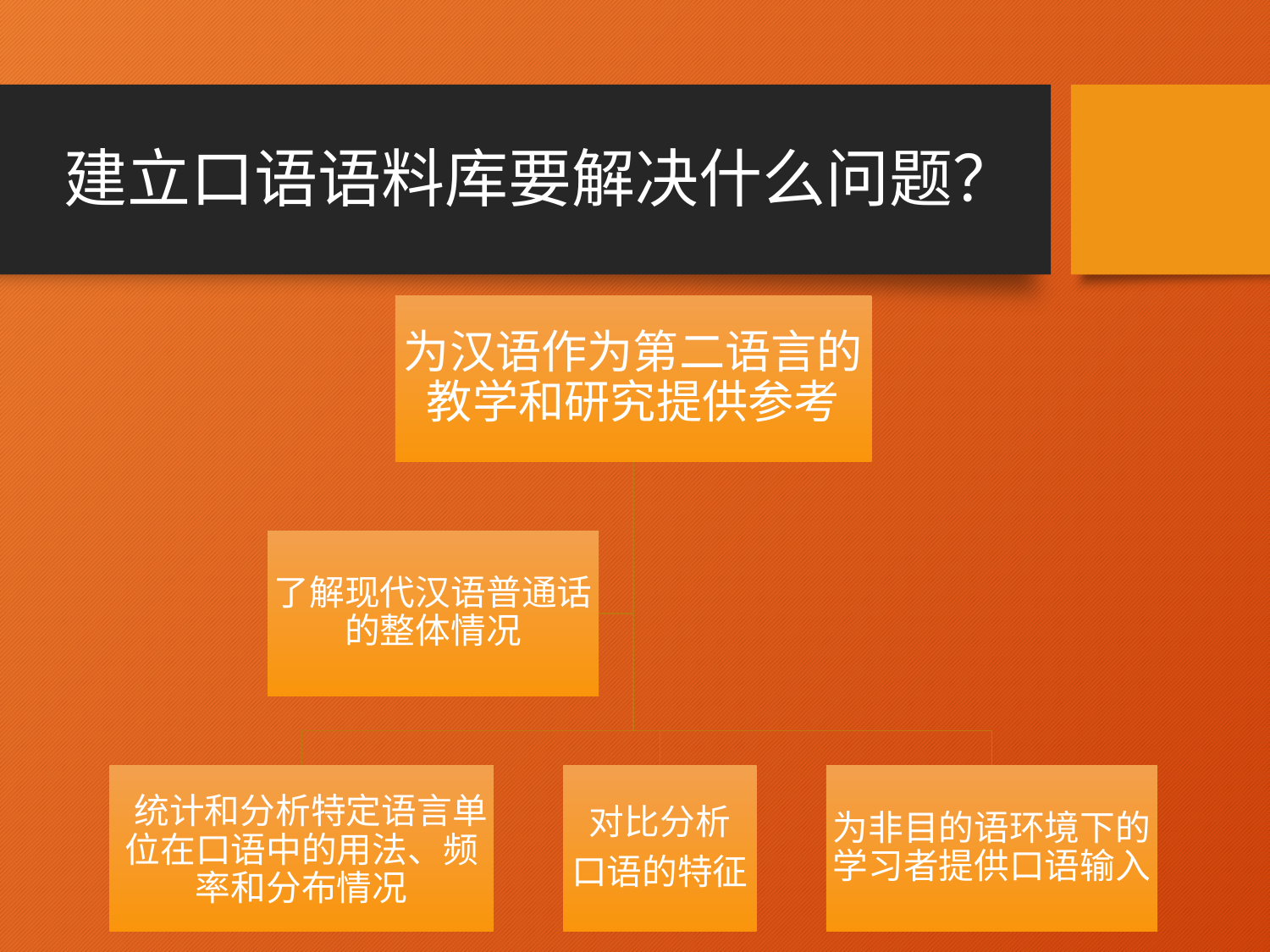

# 建立口语语料库要解决什么问题？
为汉语作为第二语言的教学和研究提供参考
 统计和分析特定语言单位在口语中的用法、频率和分布情况
对比分析
口语的特征
为非目的语环境下的学习者提供口语输入
了解现代汉语普通话的整体情况